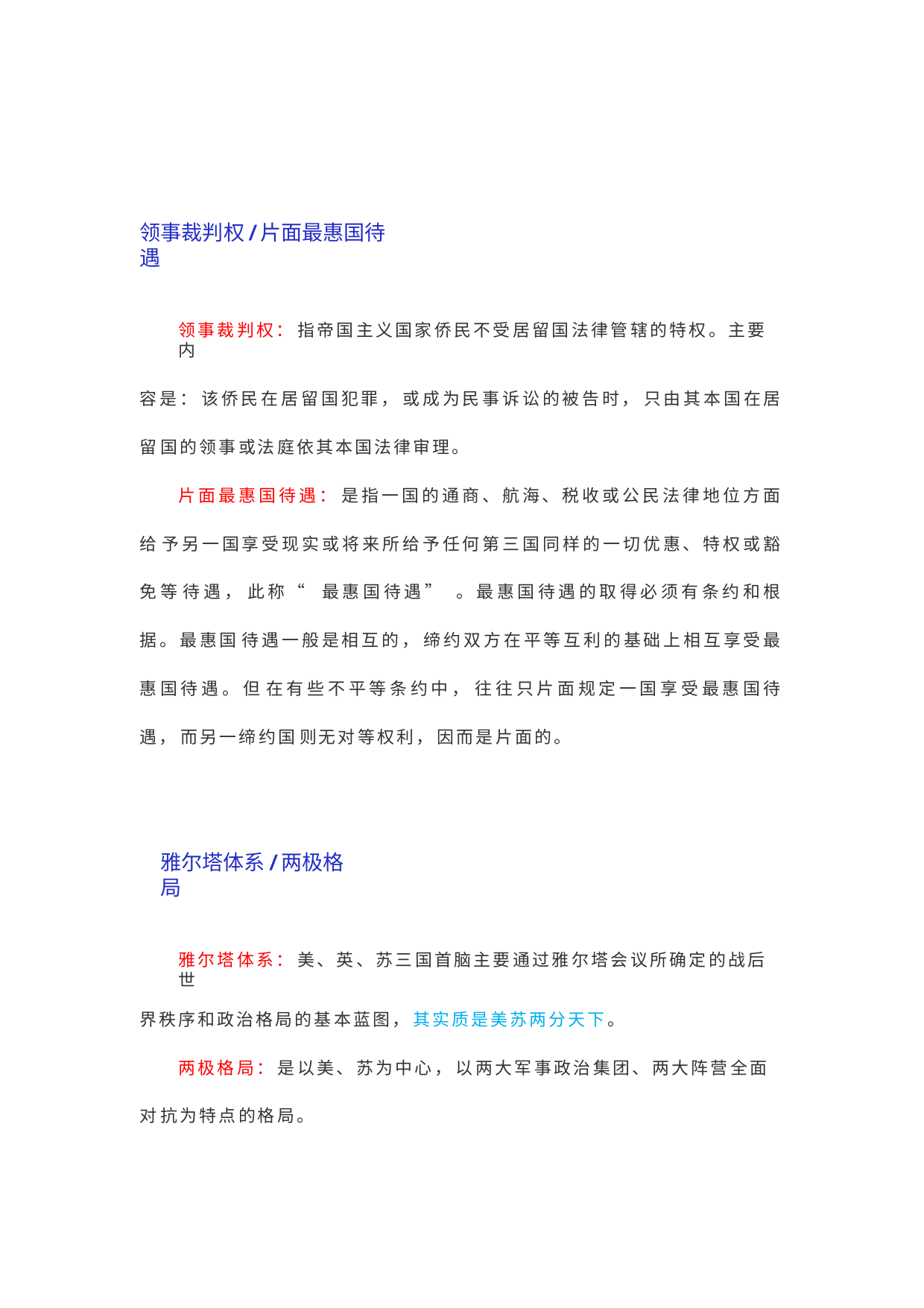

领事裁判权/片面最惠国待遇
领事裁判权： 指帝国主义国家侨民不受居留国法律管辖的特权。主要内
容是： 该侨民在居留国犯罪， 或成为民事诉讼的被告时， 只由其本国在居留 国的领事或法庭依其本国法律审理。
片面最惠国待遇： 是指一国的通商、航海、税收或公民法律地位方面给 予另一国享受现实或将来所给予任何第三国同样的一切优惠、特权或豁免等 待遇， 此称“ 最惠国待遇”。最惠国待遇的取得必须有条约和根据。最惠国 待遇一般是相互的， 缔约双方在平等互利的基础上相互享受最惠国待遇。但 在有些不平等条约中， 往往只片面规定一国享受最惠国待遇， 而另一缔约国 则无对等权利， 因而是片面的。
雅尔塔体系/两极格局
雅尔塔体系： 美、英、苏三国首脑主要通过雅尔塔会议所确定的战后世

界秩序和政治格局的基本蓝图， 其实质是美苏两分天下。
两极格局： 是以美、苏为中心， 以两大军事政治集团、两大阵营全面对 抗为特点的格局。